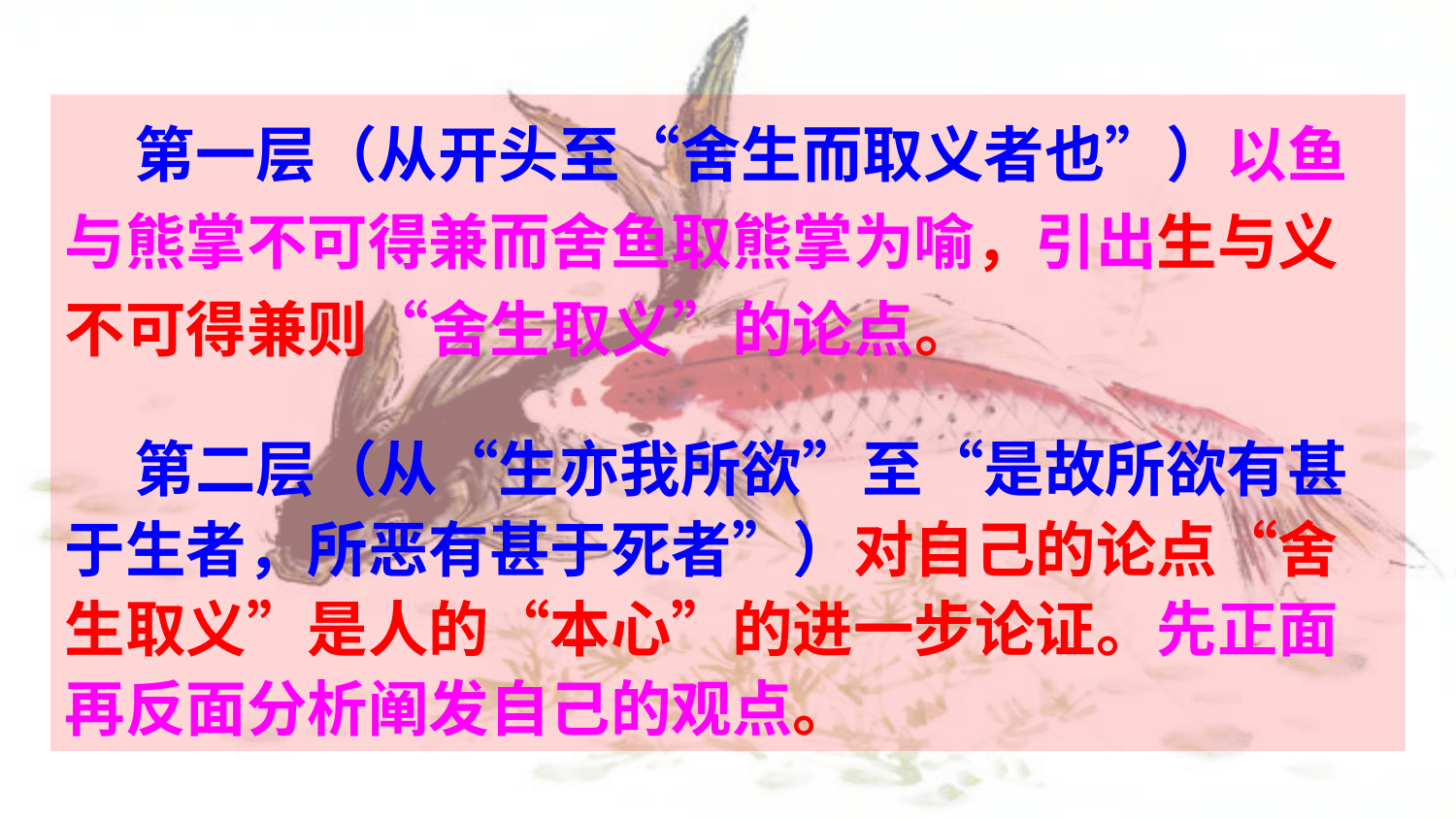

第一层（从开头至“舍生而取义者也”）以鱼与熊掌不可得兼而舍鱼取熊掌为喻，引出生与义不可得兼则“舍生取义”的论点。
    第二层（从“生亦我所欲”至“是故所欲有甚于生者，所恶有甚于死者”）对自己的论点“舍生取义”是人的“本心”的进一步论证。先正面再反面分析阐发自己的观点。